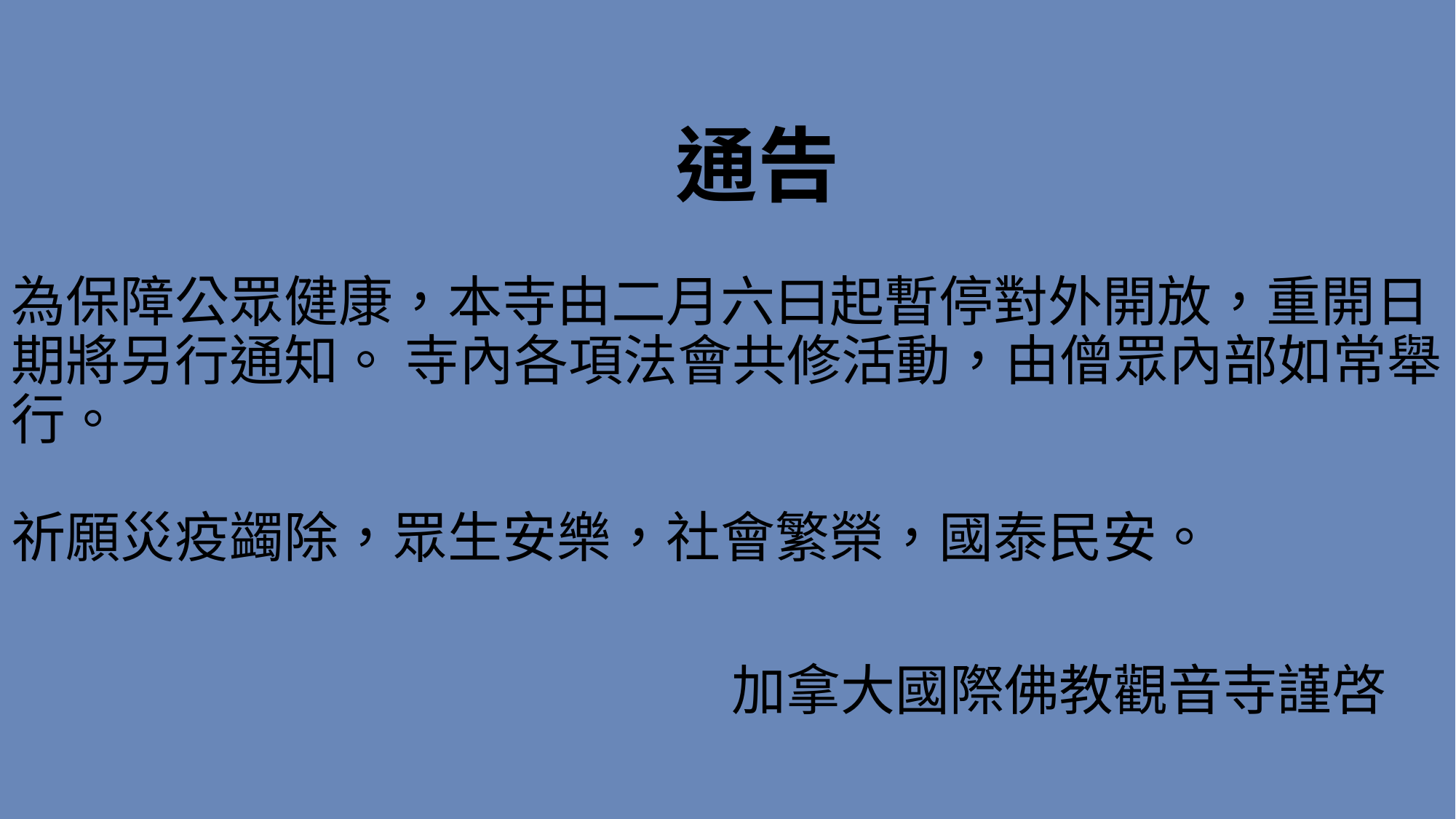

# 通告   為保障公眾健康，本寺由二月六曰起暫停對外開放，重開日期將另行通知。 寺內各項法會共修活動，由僧眾內部如常舉行。 祈願災疫蠲除，眾生安樂，社會繁榮，國泰民安。 加拿大國際佛教觀音寺謹啓